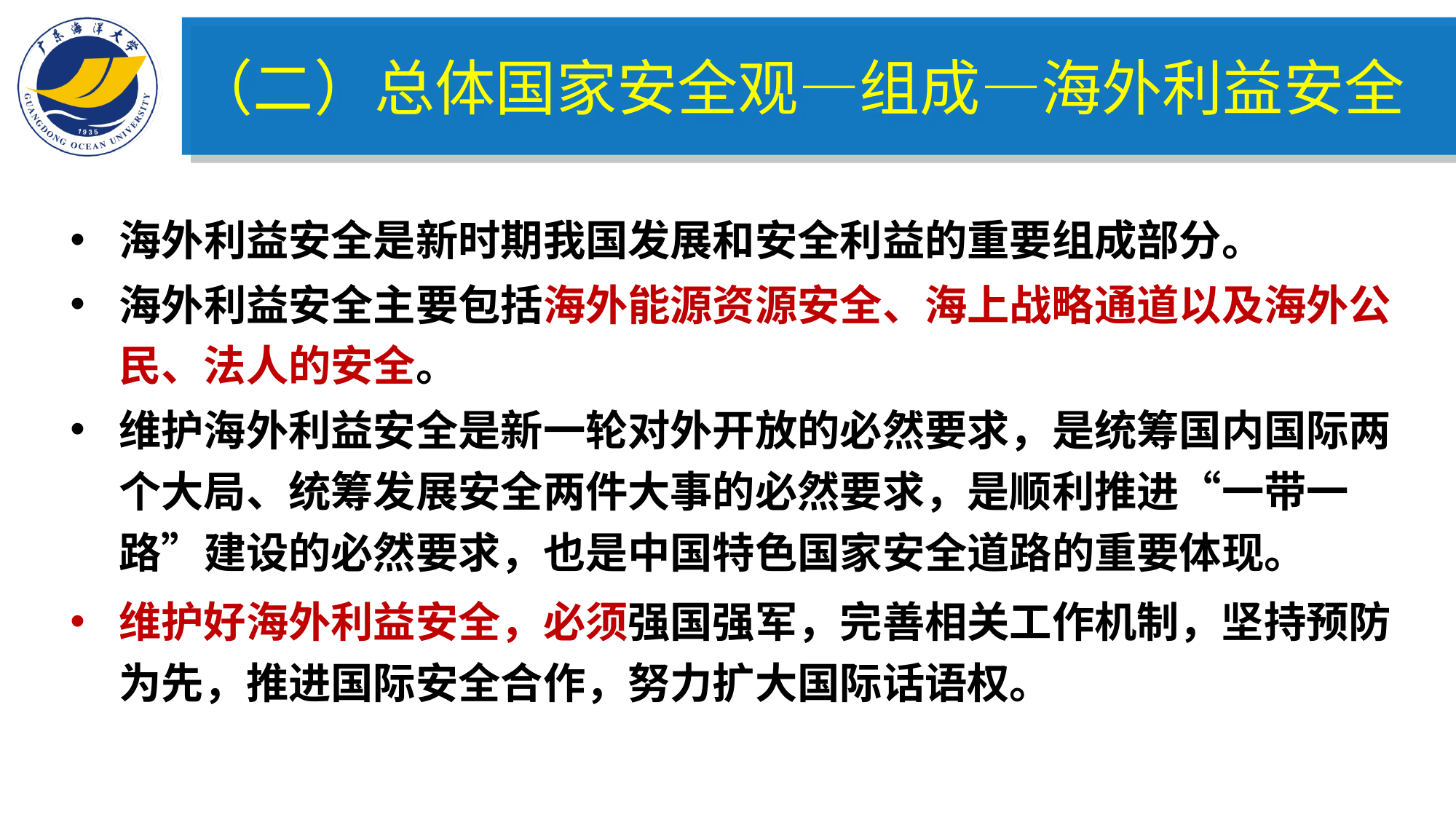

（二）总体国家安全观—组成—海外利益安全
海外利益安全是新时期我国发展和安全利益的重要组成部分。
海外利益安全主要包括海外能源资源安全、海上战略通道以及海外公民、法人的安全。
维护海外利益安全是新一轮对外开放的必然要求，是统筹国内国际两个大局、统筹发展安全两件大事的必然要求，是顺利推进“一带一路”建设的必然要求，也是中国特色国家安全道路的重要体现。
维护好海外利益安全，必须强国强军，完善相关工作机制，坚持预防为先，推进国际安全合作，努力扩大国际话语权。